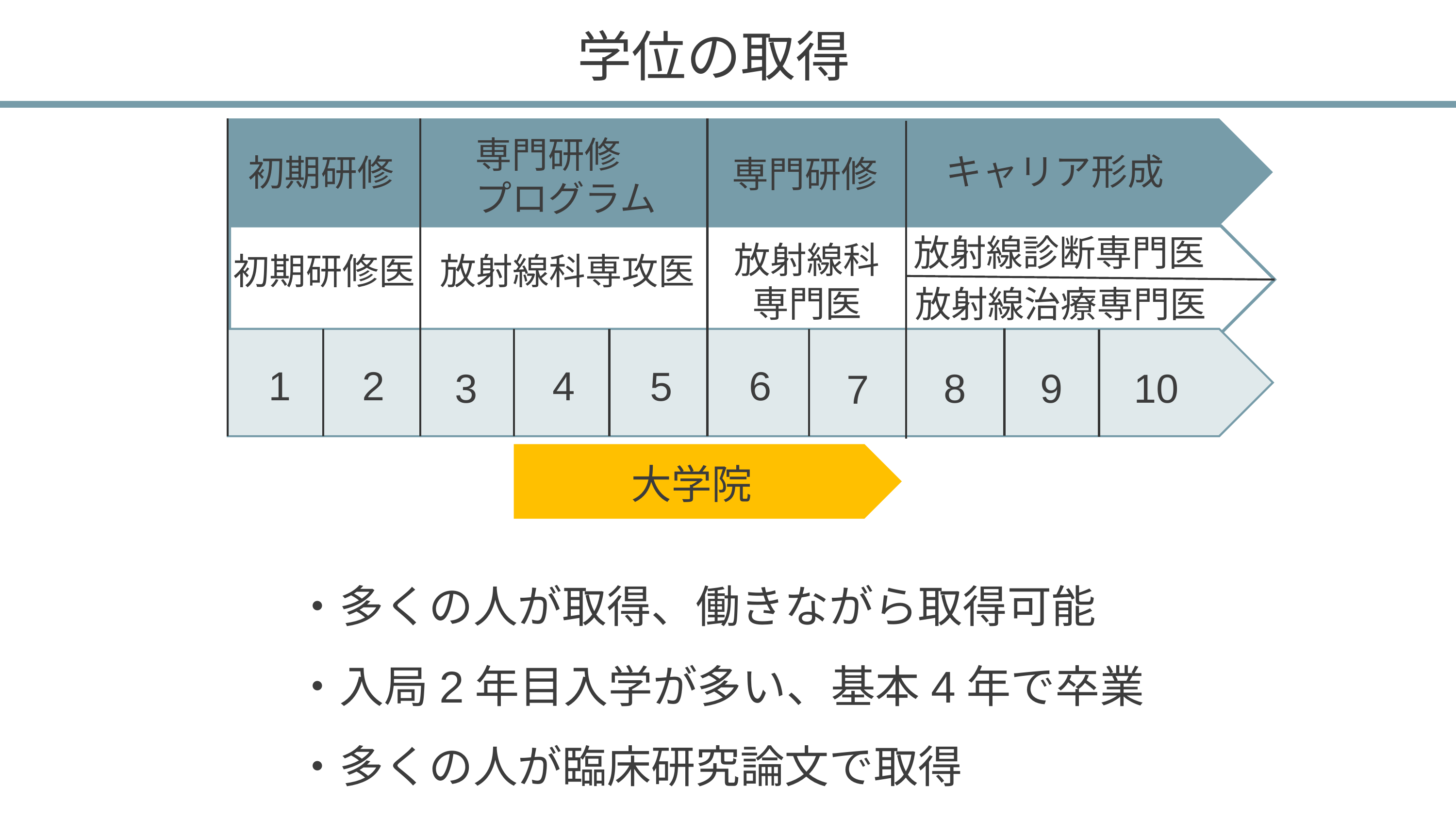

# 学位の取得

専門研修
プログラム
キャリア形成
初期研修
専門研修

放射線診断専門医
放射線科
専門医
初期研修医
放射線科専攻医
放射線治療専門医

2
4
6
1
5
3
8
9
10
7

大学院
・多くの人が取得、働きながら取得可能
・入局2年目入学が多い、基本4年で卒業
・多くの人が臨床研究論文で取得